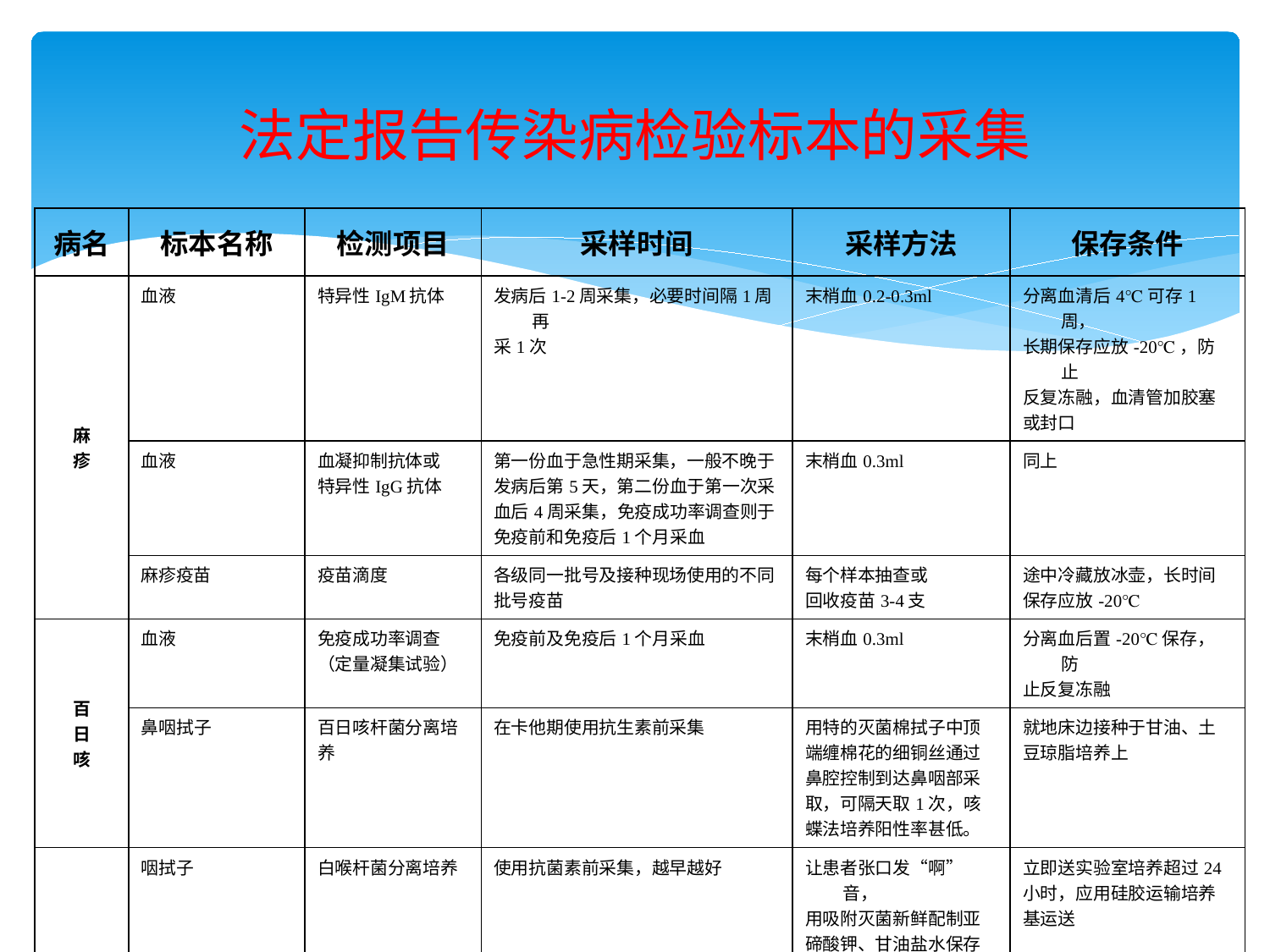

# 法定报告传染病检验标本的采集
| 病名 | 标本名称 | 检测项目 | 采样时间 | 采样方法 | 保存条件 |
| --- | --- | --- | --- | --- | --- |
| 麻 疹 | 血液 | 特异性IgM抗体 | 发病后1-2周采集，必要时间隔1周再 采1次 | 末梢血0.2-0.3ml | 分离血清后4℃可存1周， 长期保存应放-20℃，防止 反复冻融，血清管加胶塞 或封口 |
|  | 血液 | 血凝抑制抗体或 特异性IgG抗体 | 第一份血于急性期采集，一般不晚于 发病后第5天，第二份血于第一次采 血后4周采集，免疫成功率调查则于 免疫前和免疫后1个月采血 | 末梢血0.3ml | 同上 |
|  | 麻疹疫苗 | 疫苗滴度 | 各级同一批号及接种现场使用的不同 批号疫苗 | 每个样本抽查或 回收疫苗3-4支 | 途中冷藏放冰壶，长时间 保存应放-20℃ |
| 百 日 咳 | 血液 | 免疫成功率调查 （定量凝集试验） | 免疫前及免疫后1个月采血 | 末梢血0.3ml | 分离血后置-20℃保存，防 止反复冻融 |
|  | 鼻咽拭子 | 百日咳杆菌分离培 养 | 在卡他期使用抗生素前采集 | 用特的灭菌棉拭子中顶 端缠棉花的细铜丝通过 鼻腔控制到达鼻咽部采 取，可隔天取1次，咳 蝶法培养阳性率甚低。 | 就地床边接种于甘油、土 豆琼脂培养上 |
| 白 喉 | 咽拭子 | 白喉杆菌分离培养 | 使用抗菌素前采集，越早越好 | 让患者张口发“啊”音， 用吸附灭菌新鲜配制亚 碲酸钾、甘油盐水保存 液的消毒棉签于假膜边 缘和白斑或炎症区反复 旋转擦拭，沾取分泌物 进行床边接种或置灭菌 试管内送检 | 立即送实验室培养超过24 小时，应用硅胶运输培养 基运送 |
|  | 血液 | 免疫成功率调查（ 间接试验） | 免前和免后1个月采血 | 末梢血0.3ml | 分离血清后置-20℃保存， 防止反复冻融 |